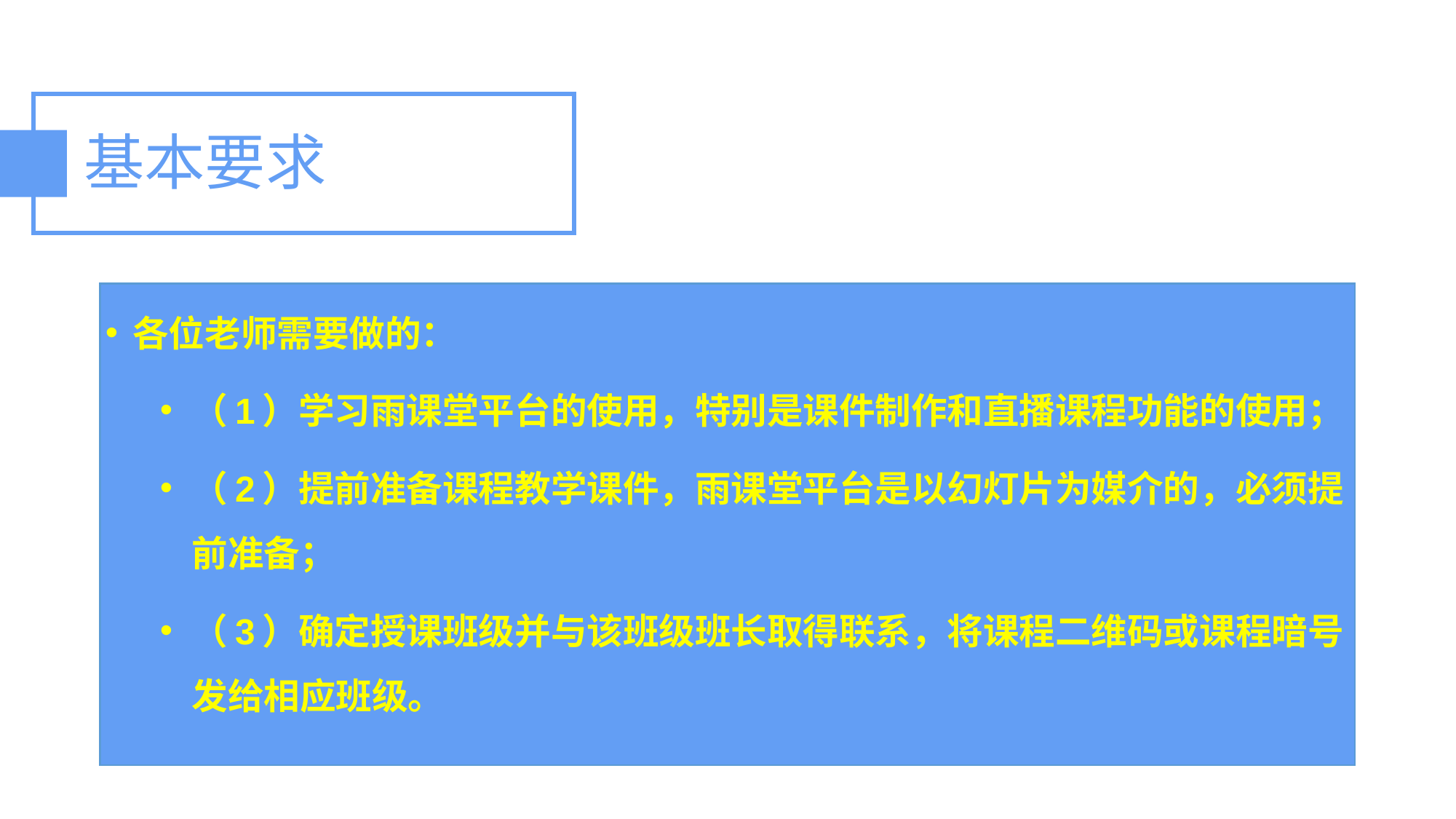

基本要求

各位老师需要做的：
（1）学习雨课堂平台的使用，特别是课件制作和直播课程功能的使用；
（2）提前准备课程教学课件，雨课堂平台是以幻灯片为媒介的，必须提前准备；
（3）确定授课班级并与该班级班长取得联系，将课程二维码或课程暗号发给相应班级。